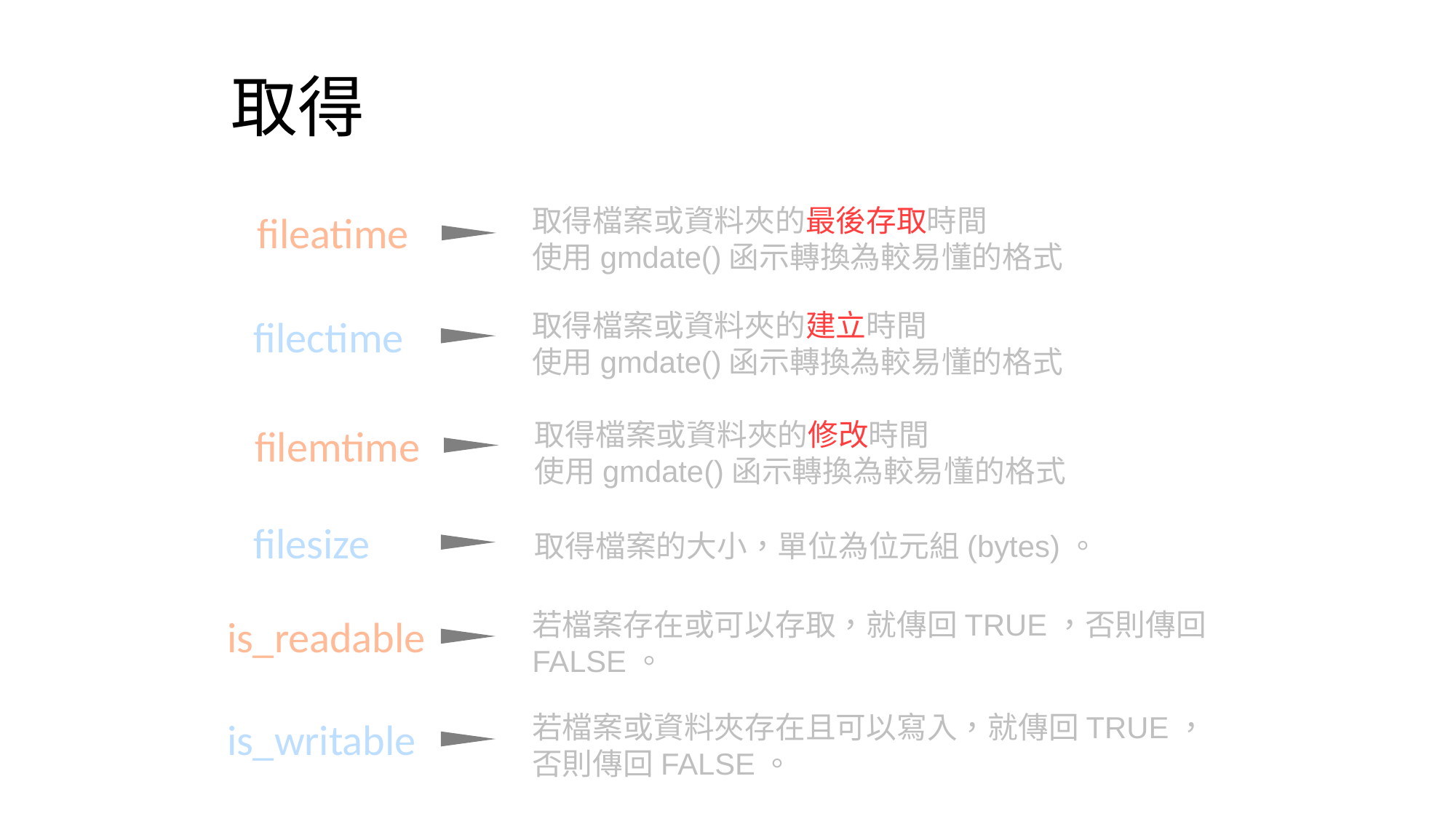

取得檔案屬性

取得檔案或資料夾的最後存取時間
使用gmdate()函示轉換為較易懂的格式
fileatime

取得檔案或資料夾的建立時間
使用gmdate()函示轉換為較易懂的格式
filectime

取得檔案或資料夾的修改時間
使用gmdate()函示轉換為較易懂的格式
filemtime

filesize

取得檔案的大小，單位為位元組(bytes)。
若檔案存在或可以存取，就傳回TRUE，否則傳回FALSE。
is_readable

若檔案或資料夾存在且可以寫入，就傳回TRUE，否則傳回FALSE。
is_writable